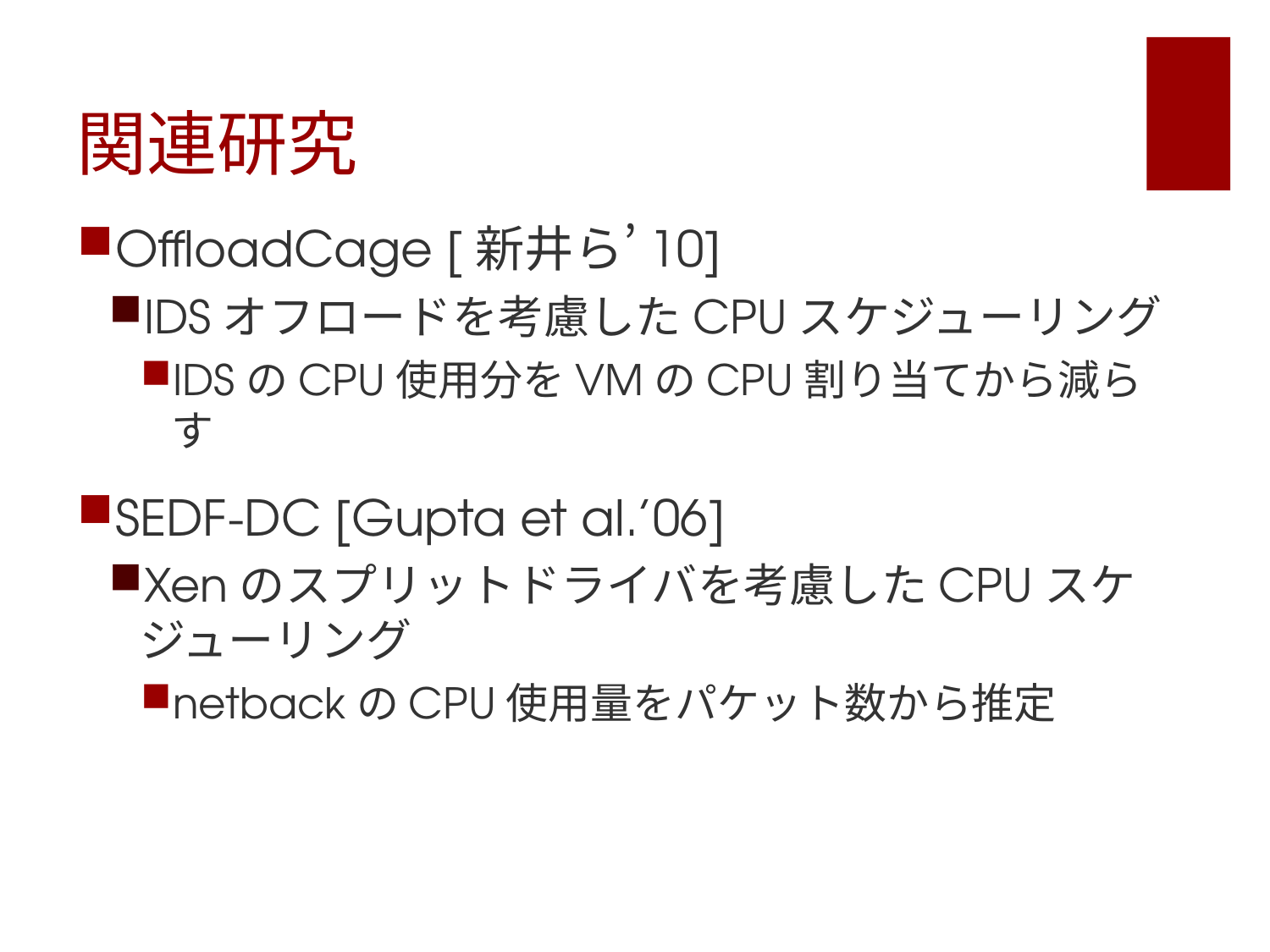

# 関連研究
OffloadCage [新井ら’10]
IDSオフロードを考慮したCPUスケジューリング
IDSのCPU使用分をVMのCPU割り当てから減らす
SEDF-DC [Gupta et al.’06]
Xenのスプリットドライバを考慮したCPUスケジューリング
netbackのCPU使用量をパケット数から推定